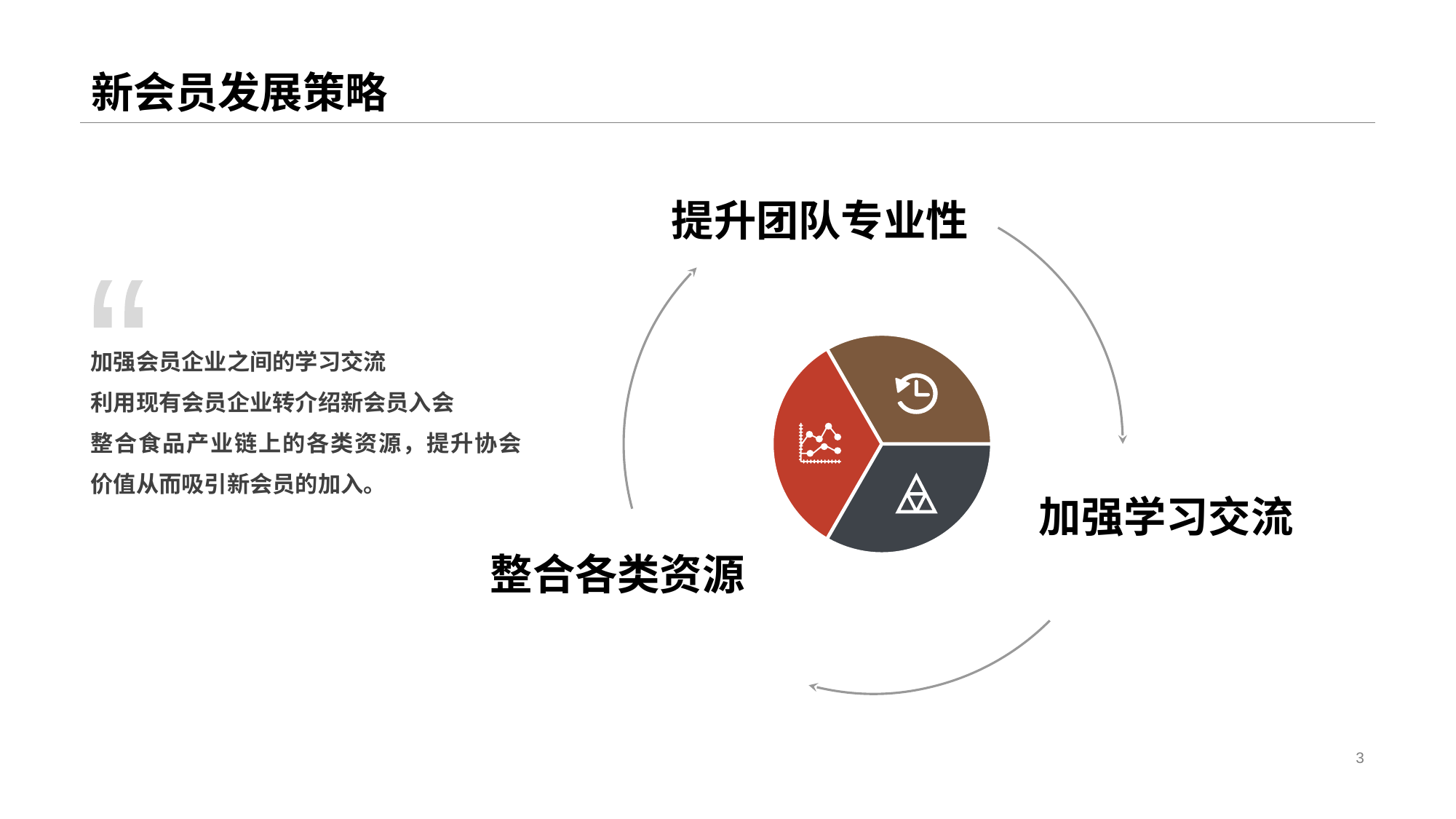

# 新会员发展策略
提升团队专业性

“
加强会员企业之间的学习交流
利用现有会员企业转介绍新会员入会
整合食品产业链上的各类资源，提升协会价值从而吸引新会员的加入。

整合各类资源
加强学习交流

3